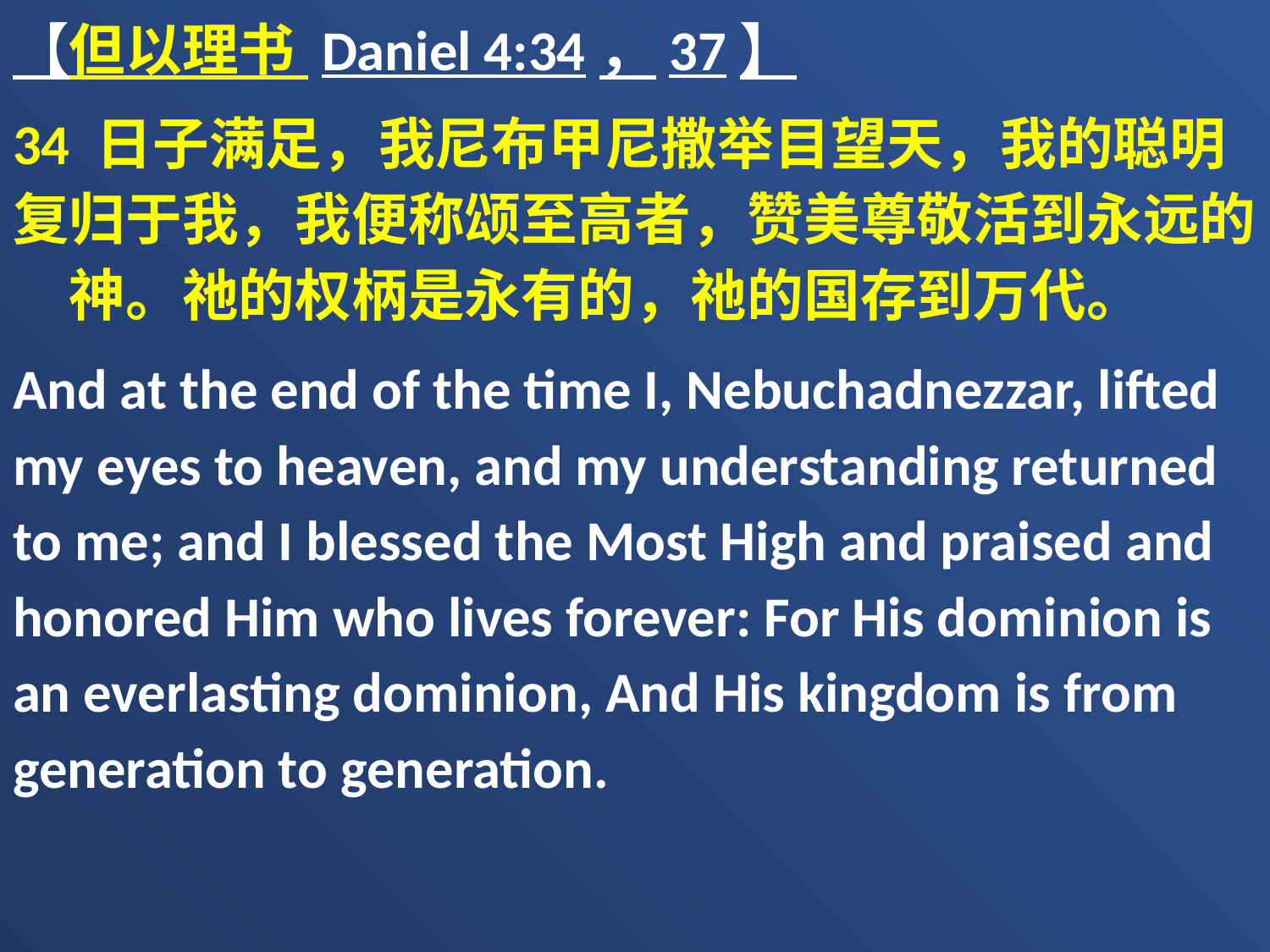

【但以理书 Daniel 4:34，37】
34 日子满足，我尼布甲尼撒举目望天，我的聪明复归于我，我便称颂至高者，赞美尊敬活到永远的　神。祂的权柄是永有的，祂的国存到万代。
And at the end of the time I, Nebuchadnezzar, lifted my eyes to heaven, and my understanding returned to me; and I blessed the Most High and praised and honored Him who lives forever: For His dominion is an everlasting dominion, And His kingdom is from generation to generation.